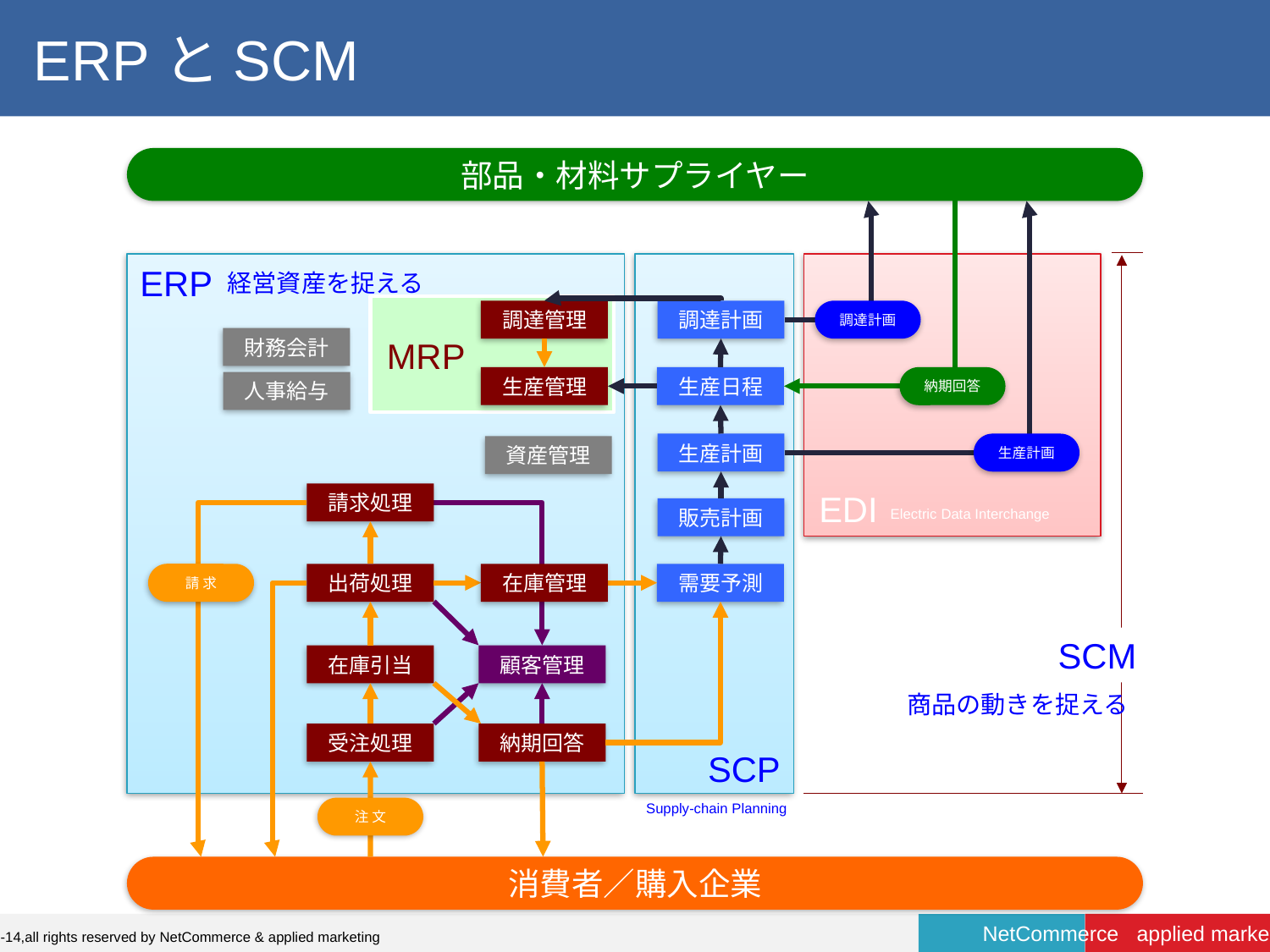

# ERPとSCM
部品・材料サプライヤー

ERP
経営資産を捉える

調達管理
調達計画
調達計画
財務会計
MRP
生産管理
生産日程
納期回答
人事給与
生産計画
生産計画
資産管理
EDI
請求処理
販売計画
Electric Data Interchange
請 求
在庫管理
需要予測
出荷処理
SCM
在庫引当
顧客管理
商品の動きを捉える
受注処理
納期回答
SCP
Supply-chain Planning
注 文
消費者／購入企業